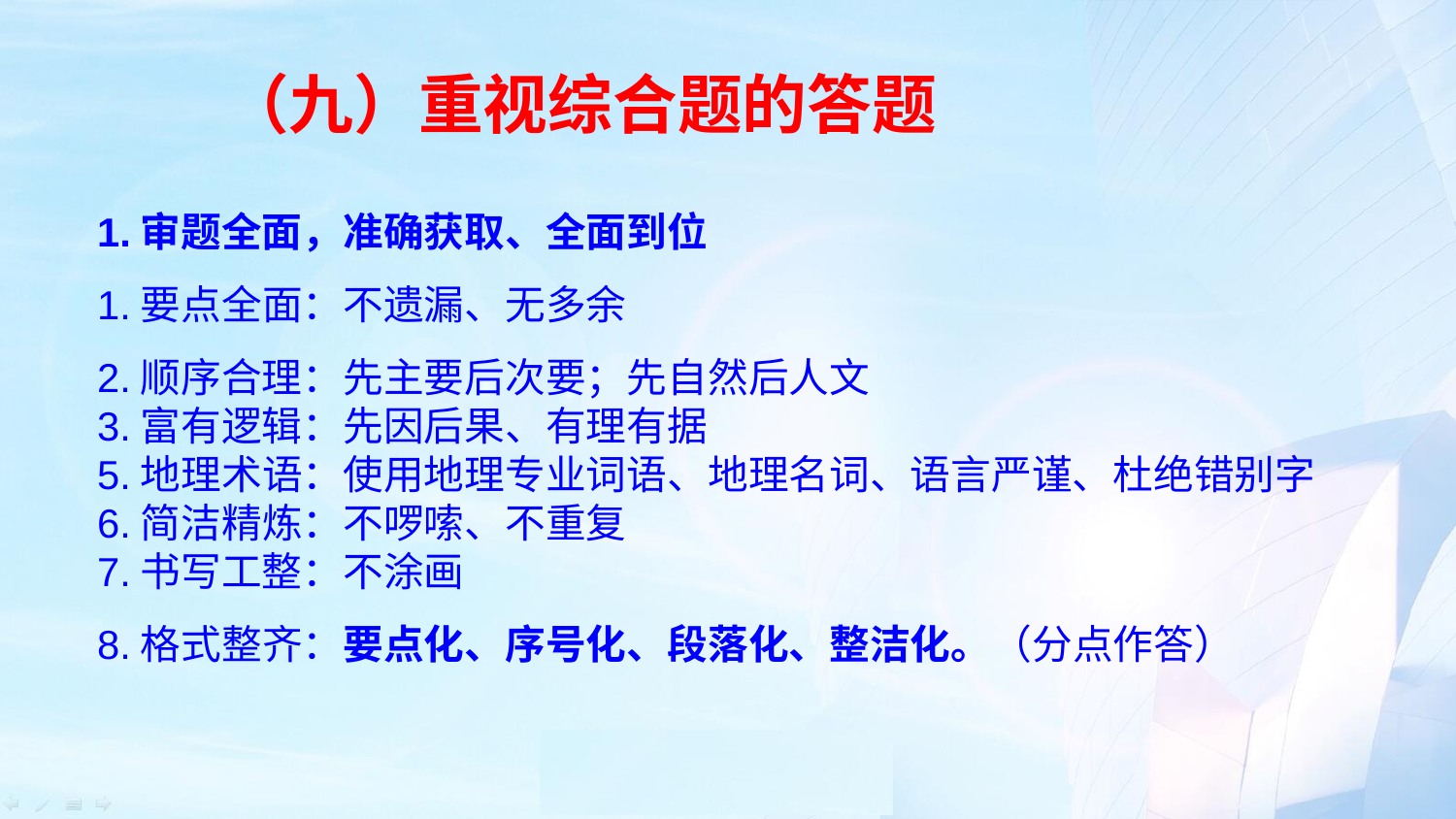

（九）重视综合题的答题
1.审题全面，准确获取、全面到位
1.要点全面：不遗漏、无多余
2.顺序合理：先主要后次要；先自然后人文
3.富有逻辑：先因后果、有理有据
5.地理术语：使用地理专业词语、地理名词、语言严谨、杜绝错别字
6.简洁精炼：不啰嗦、不重复
7.书写工整：不涂画
8.格式整齐：要点化、序号化、段落化、整洁化。（分点作答）